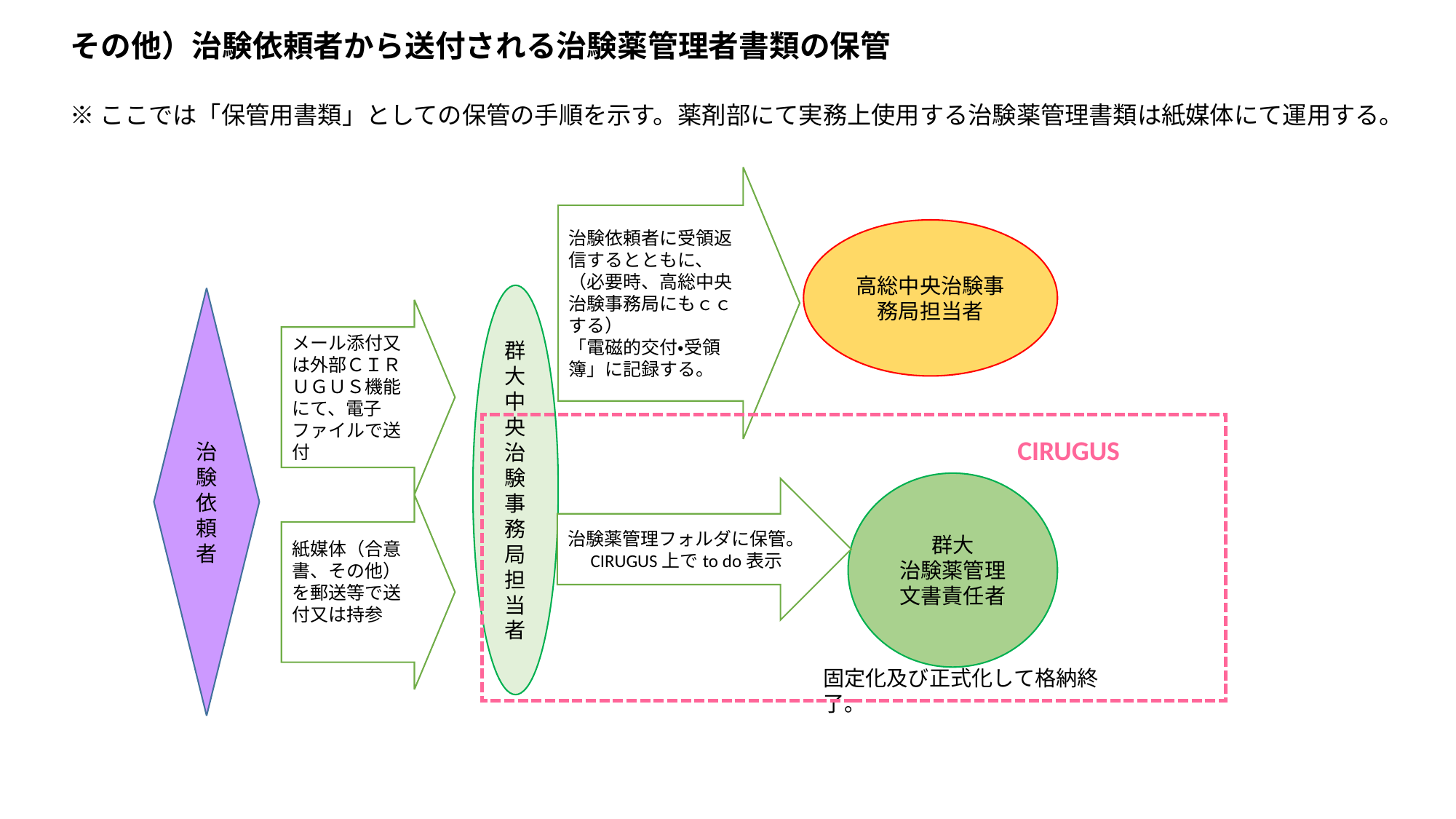

その他）治験依頼者から送付される治験薬管理者書類の保管

※ここでは「保管用書類」としての保管の手順を示す。薬剤部にて実務上使用する治験薬管理書類は紙媒体にて運用する。
治験依頼者に受領返信するとともに、（必要時、高総中央治験事務局にもｃｃする）
「電磁的交付・受領簿」に記録する。

高総中央治験事務局担当者
群大
中央治験事務局担当者
治験依頼者
メール添付又は外部ＣＩＲＵＧＵＳ機能にて、電子ファイルで送付

CIRUGUS
群大
治験薬管理文書責任者
治験薬管理フォルダに保管。CIRUGUS上でto do表示
紙媒体（合意書、その他）を郵送等で送付又は持参

固定化及び正式化して格納終了。